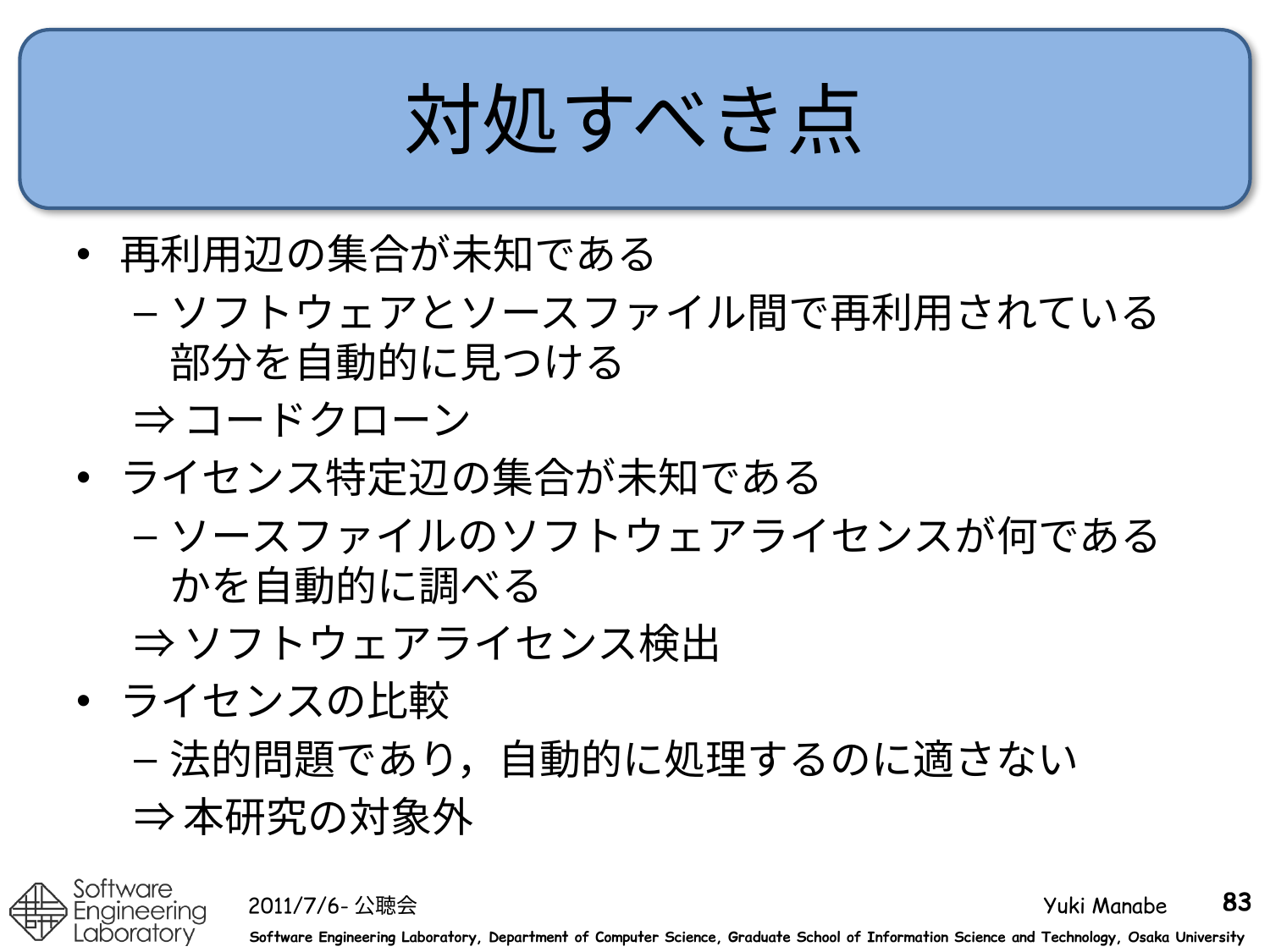

# 対処すべき点
再利用辺の集合が未知である
ソフトウェアとソースファイル間で再利用されている部分を自動的に見つける
⇒コードクローン
ライセンス特定辺の集合が未知である
ソースファイルのソフトウェアライセンスが何であるかを自動的に調べる
⇒ソフトウェアライセンス検出
ライセンスの比較
法的問題であり，自動的に処理するのに適さない
⇒本研究の対象外
83
2011/7/6-公聴会
Yuki Manabe